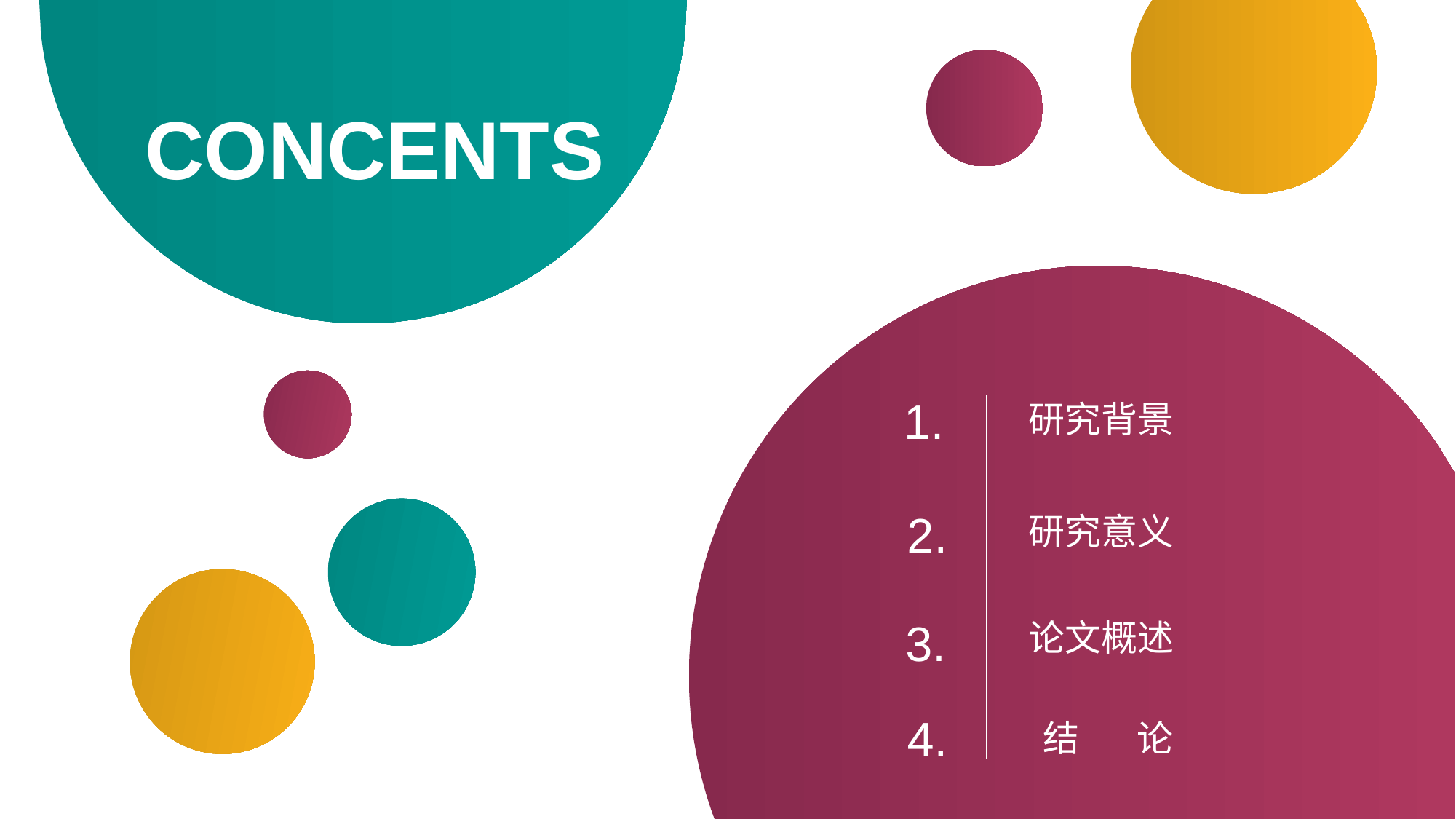

CONCENTS

  1.
研究背景

  2.
研究意义

  3.
论文概述
  4.
结       论